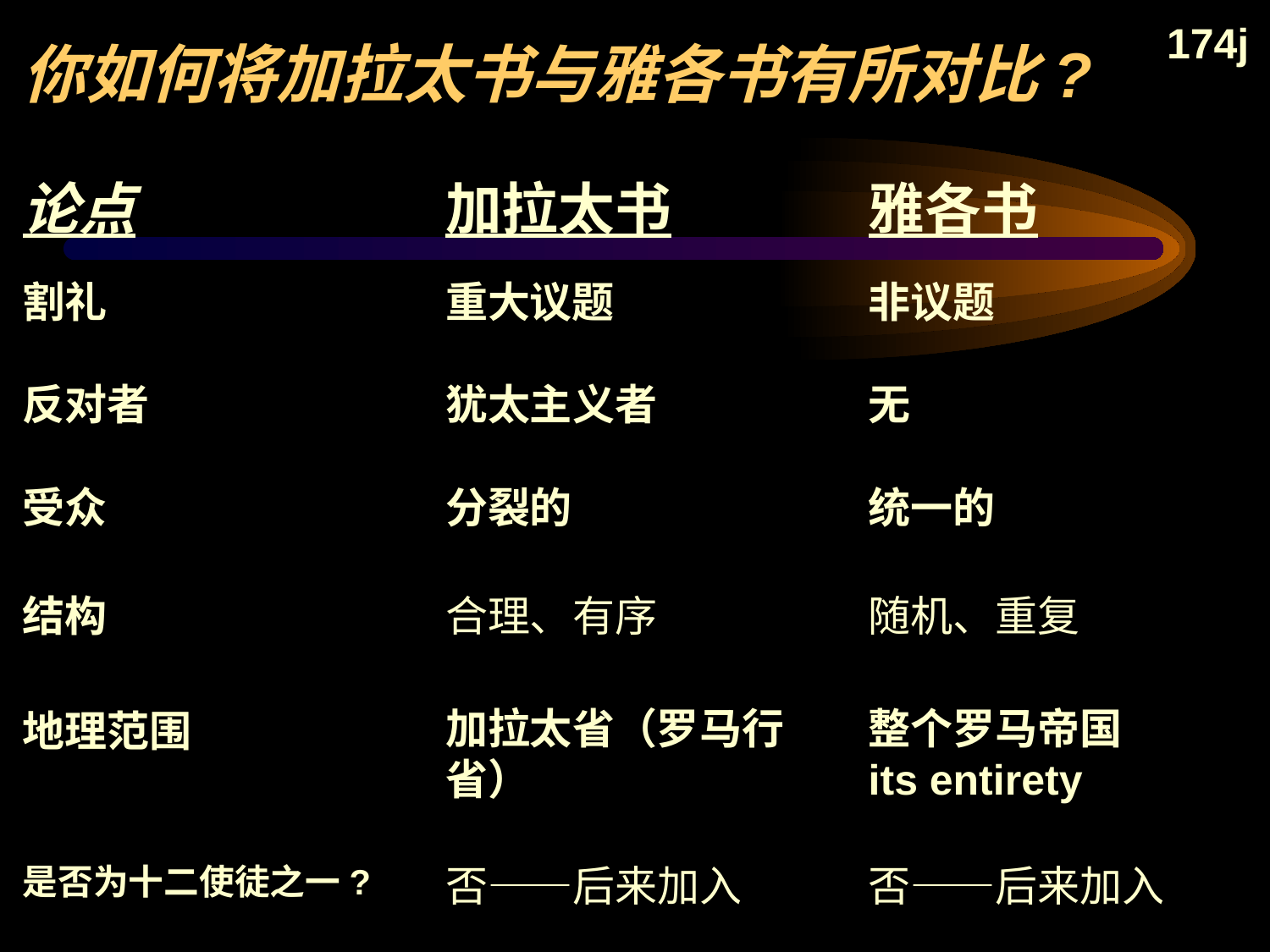

174j
# 你如何将加拉太书与雅各书有所对比?

论点

加拉太书

雅各书

割礼

重大议题

非议题

反对者

犹太主义者

无

受众

分裂的

统一的

结构

合理、有序

随机、重复

地理范围

加拉太省（罗马行省）

整个罗马帝国
its entirety

是否为十二使徒之一?

否——后来加入

否——后来加入